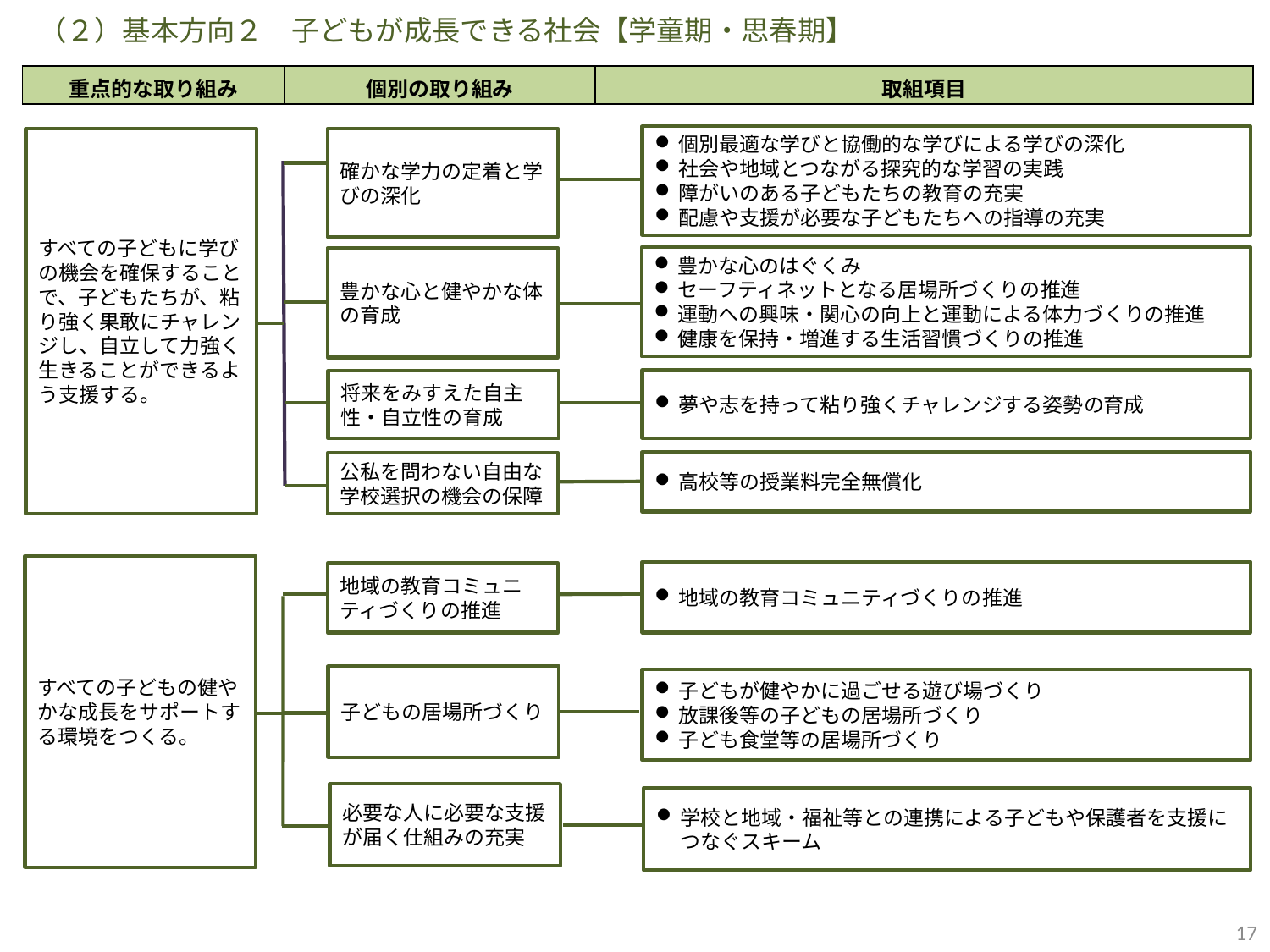

（２）基本方向２　子どもが成長できる社会【学童期・思春期】
| 重点的な取り組み | 個別の取り組み | 取組項目 |
| --- | --- | --- |
個別最適な学びと協働的な学びによる学びの深化
社会や地域とつながる探究的な学習の実践
障がいのある子どもたちの教育の充実
配慮や支援が必要な子どもたちへの指導の充実
確かな学力の定着と学びの深化
すべての子どもに学びの機会を確保することで、子どもたちが、粘り強く果敢にチャレンジし、自立して力強く生きることができるよう支援する。
豊かな心のはぐくみ
セーフティネットとなる居場所づくりの推進
運動への興味・関心の向上と運動による体力づくりの推進
健康を保持・増進する生活習慣づくりの推進
豊かな心と健やかな体の育成
夢や志を持って粘り強くチャレンジする姿勢の育成
将来をみすえた自主性・自立性の育成
高校等の授業料完全無償化
公私を問わない自由な学校選択の機会の保障
すべての子どもの健やかな成長をサポートする環境をつくる。
地域の教育コミュニティづくりの推進
地域の教育コミュニティづくりの推進
子どもの居場所づくり
子どもが健やかに過ごせる遊び場づくり
放課後等の子どもの居場所づくり
子ども食堂等の居場所づくり
必要な人に必要な支援が届く仕組みの充実
学校と地域・福祉等との連携による子どもや保護者を支援につなぐスキーム
17